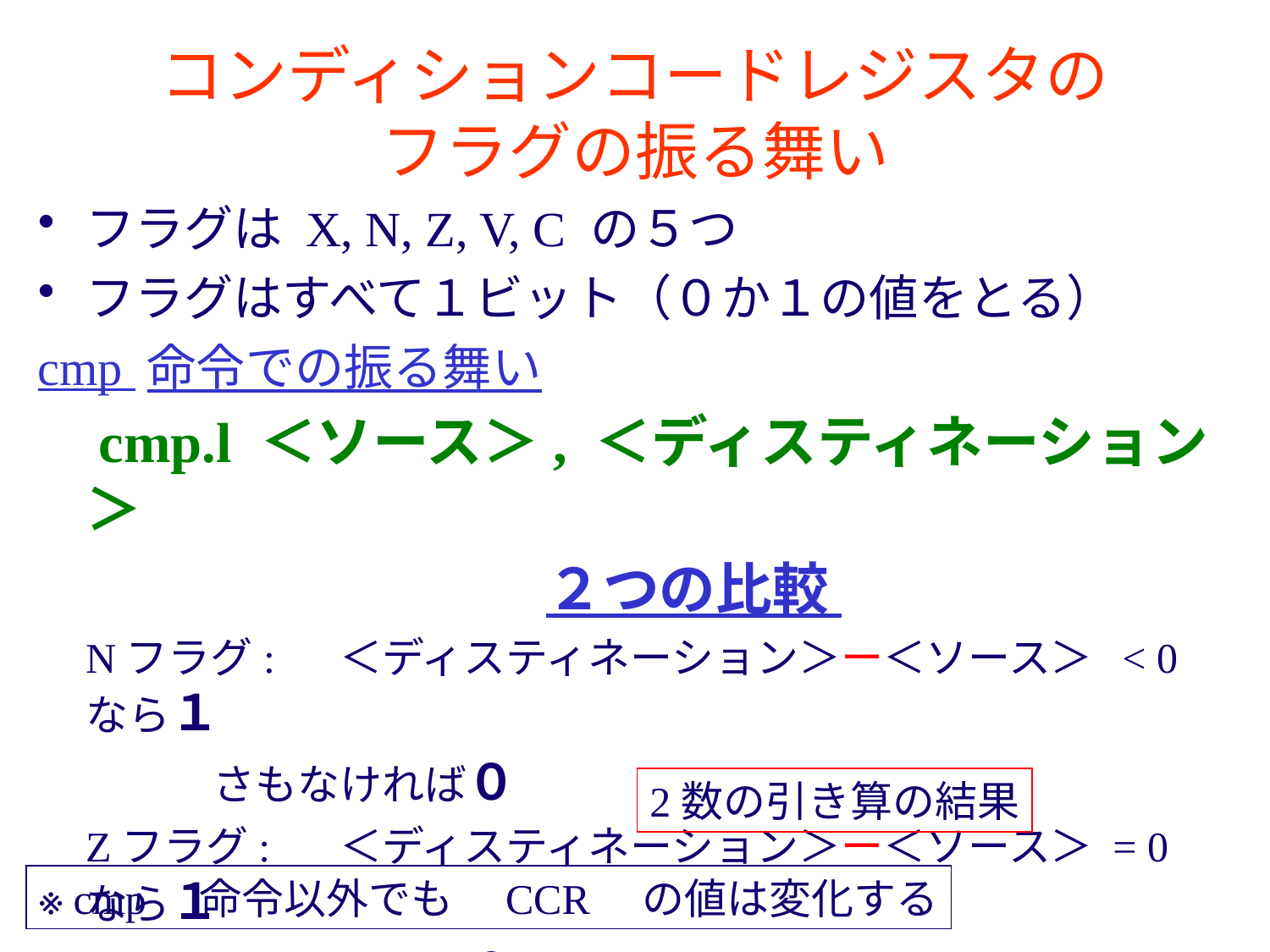

# コンディションコードレジスタの フラグの振る舞い
フラグは X, N, Z, V, C の５つ
フラグはすべて１ビット（０か１の値をとる）
cmp 命令での振る舞い
　cmp.l ＜ソース＞, ＜ディスティネーション＞
　　　　　　　　　２つの比較
	Nフラグ:	＜ディスティネーション＞ー＜ソース＞  < 0 なら１
		さもなければ０
	Zフラグ:	＜ディスティネーション＞ー＜ソース＞ = 0 なら１
		さもなければ０

2数の引き算の結果
※ cmp　命令以外でも　CCR　の値は変化する